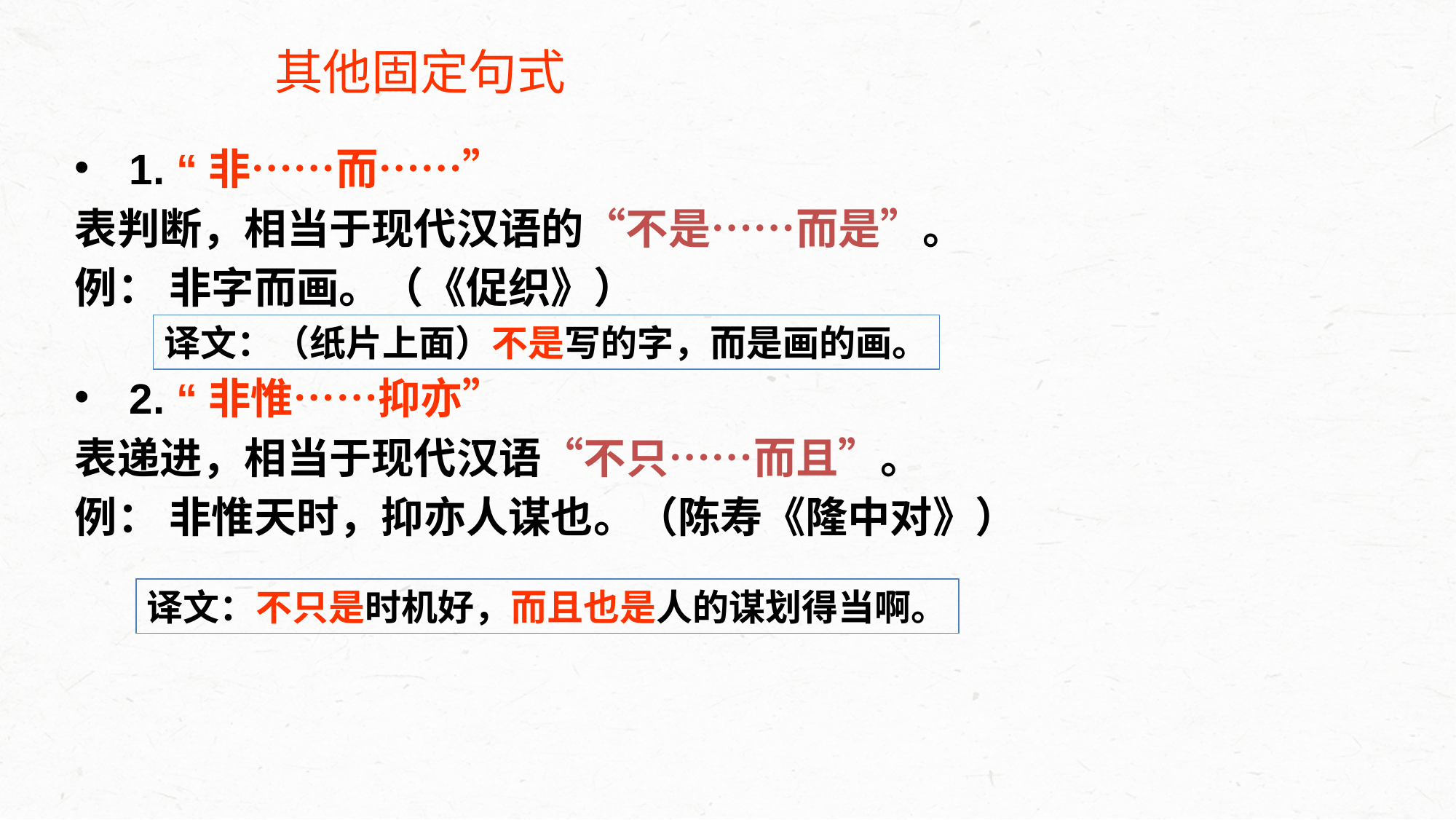

其他固定句式
1. “非……而……”
表判断，相当于现代汉语的“不是……而是”。
例： 非字而画。（《促织》）
2. “非惟……抑亦”
表递进，相当于现代汉语“不只……而且”。
例： 非惟天时，抑亦人谋也。（陈寿《隆中对》）
译文：（纸片上面）不是写的字，而是画的画。
译文：不只是时机好，而且也是人的谋划得当啊。